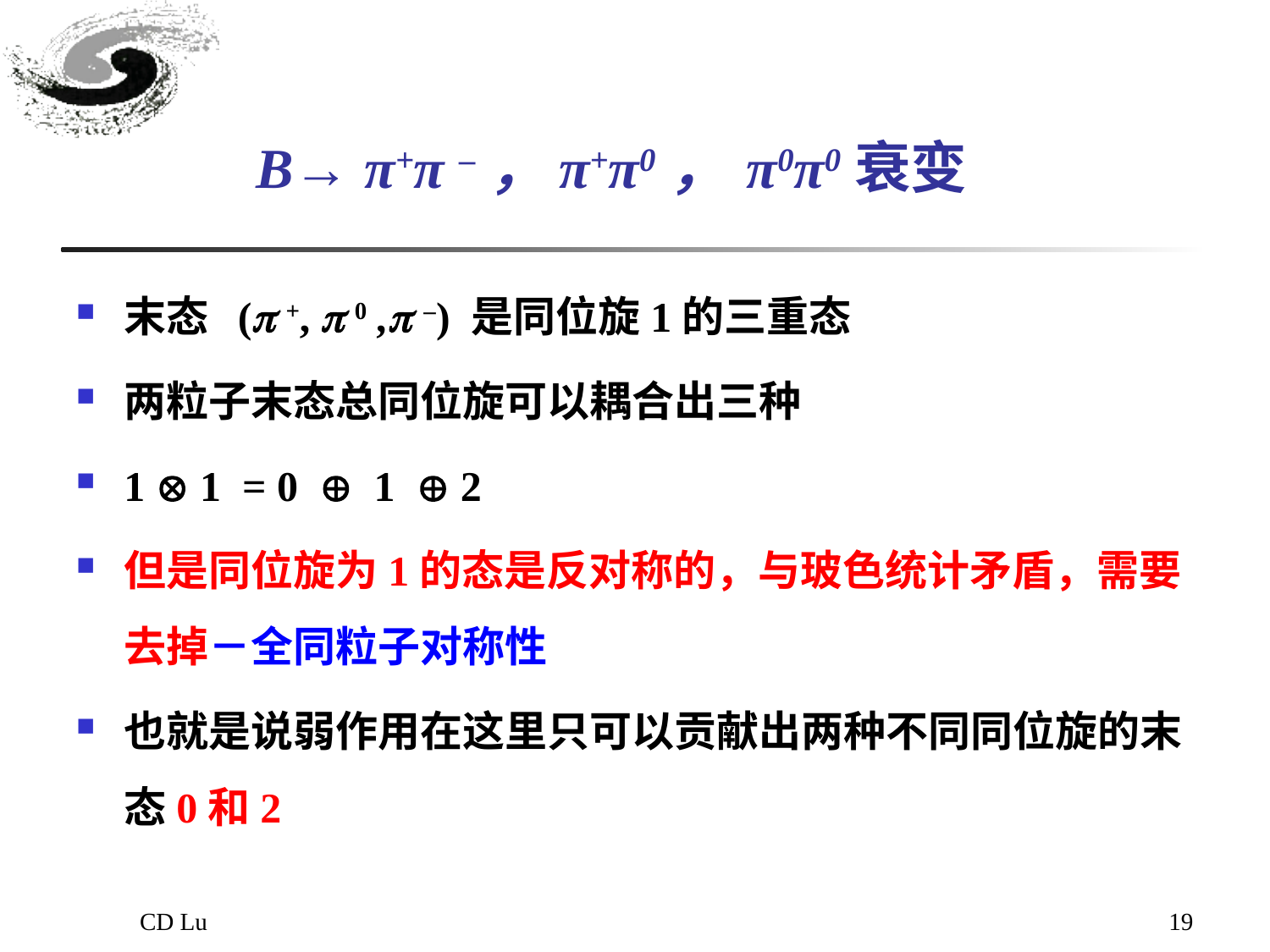

# B→ π+π –，π+π0， π0π0衰变
末态  (π +, π 0 ,π  –) 是同位旋1的三重态
两粒子末态总同位旋可以耦合出三种
1 ⊗ 1  = 0  ⊕  1  ⊕ 2
但是同位旋为1的态是反对称的，与玻色统计矛盾，需要去掉－全同粒子对称性
也就是说弱作用在这里只可以贡献出两种不同同位旋的末态0和2
CD Lu
19